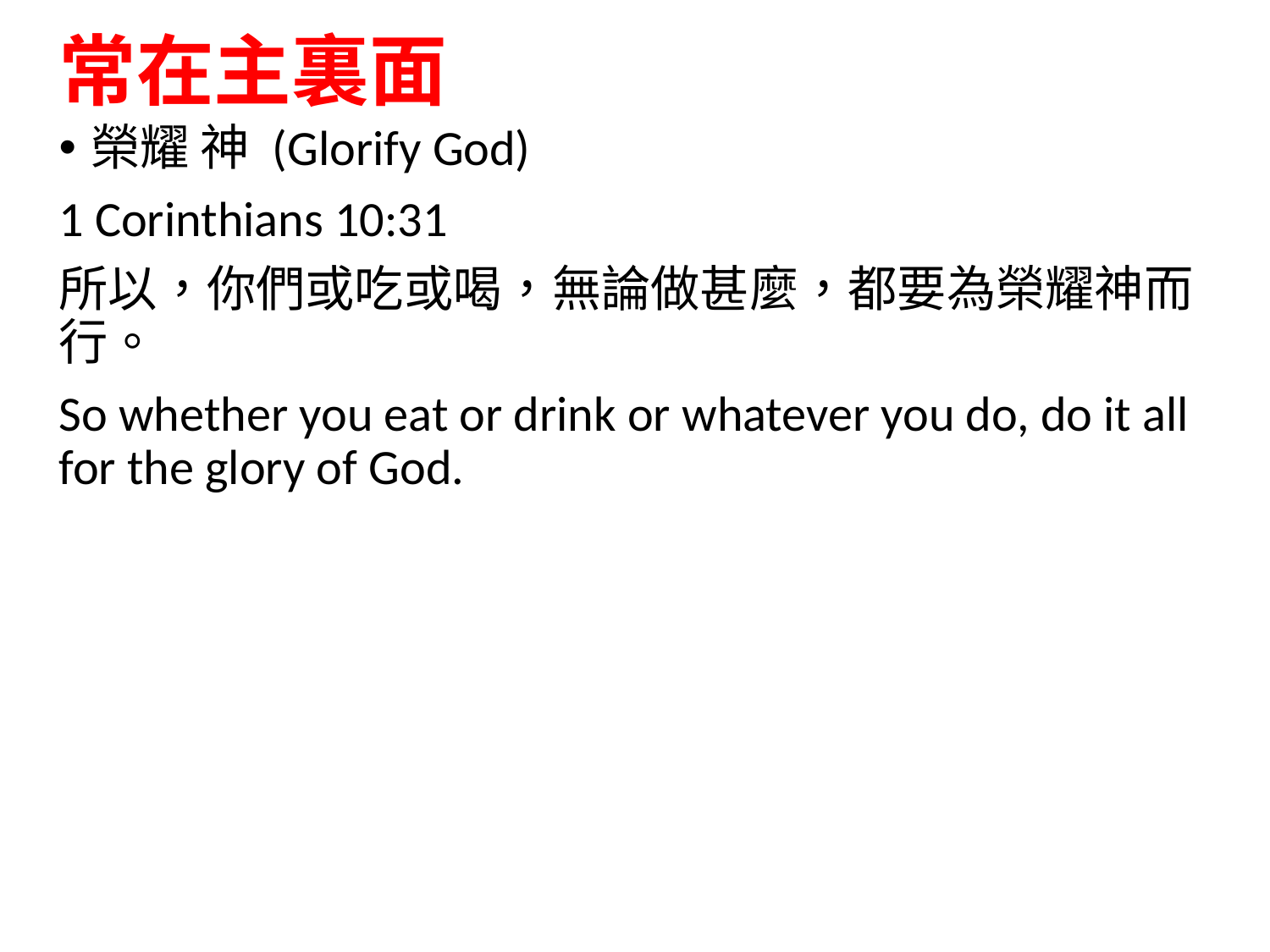

# 常在主裏面
榮耀 神 (Glorify God)
1 Corinthians 10:31
所以，你們或吃或喝，無論做甚麼，都要為榮耀神而行。
So whether you eat or drink or whatever you do, do it all for the glory of God.